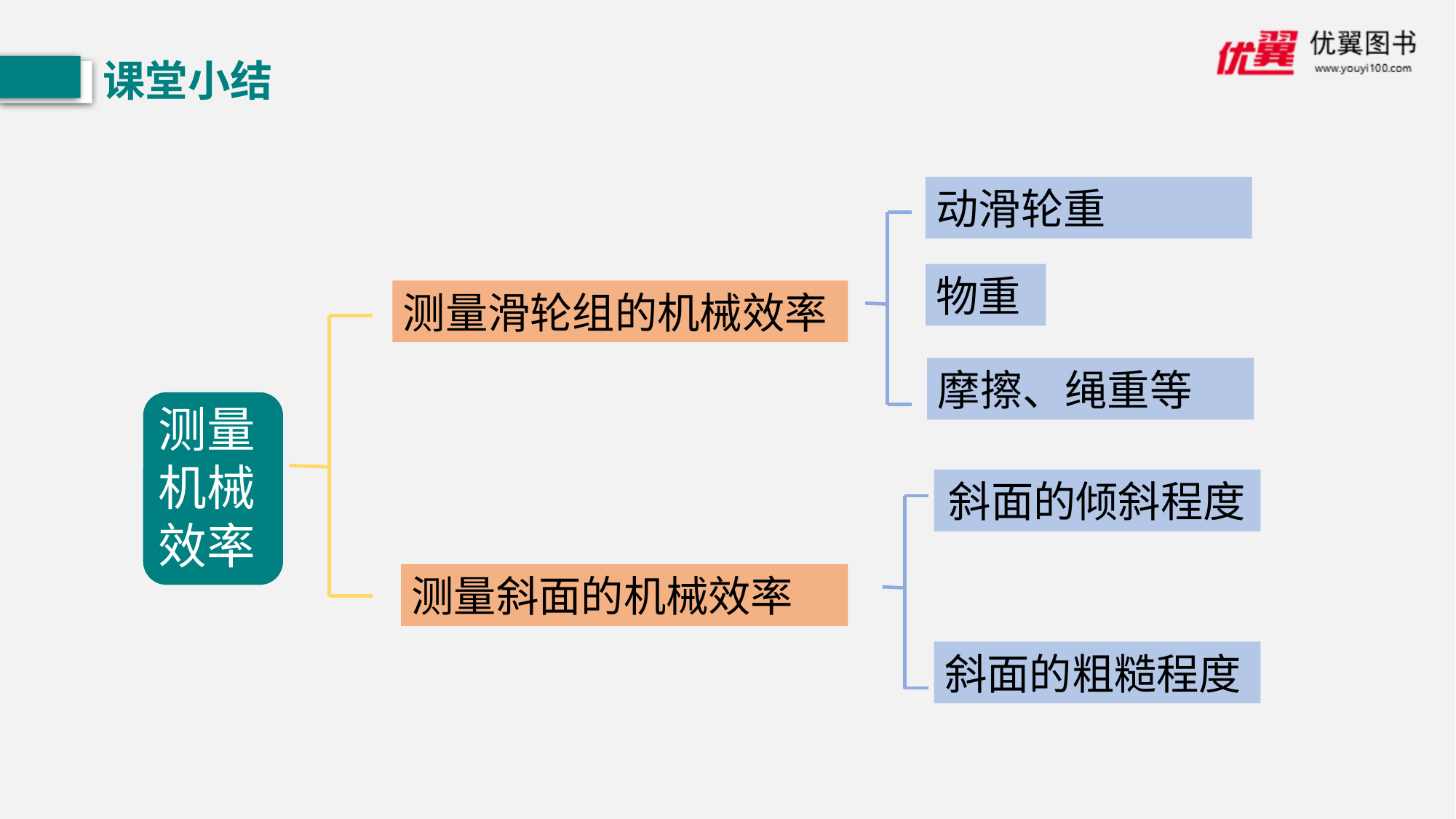

课堂小结

动滑轮重
物重
测量滑轮组的机械效率
摩擦、绳重等
测量机械效率
斜面的倾斜程度
测量斜面的机械效率
斜面的粗糙程度